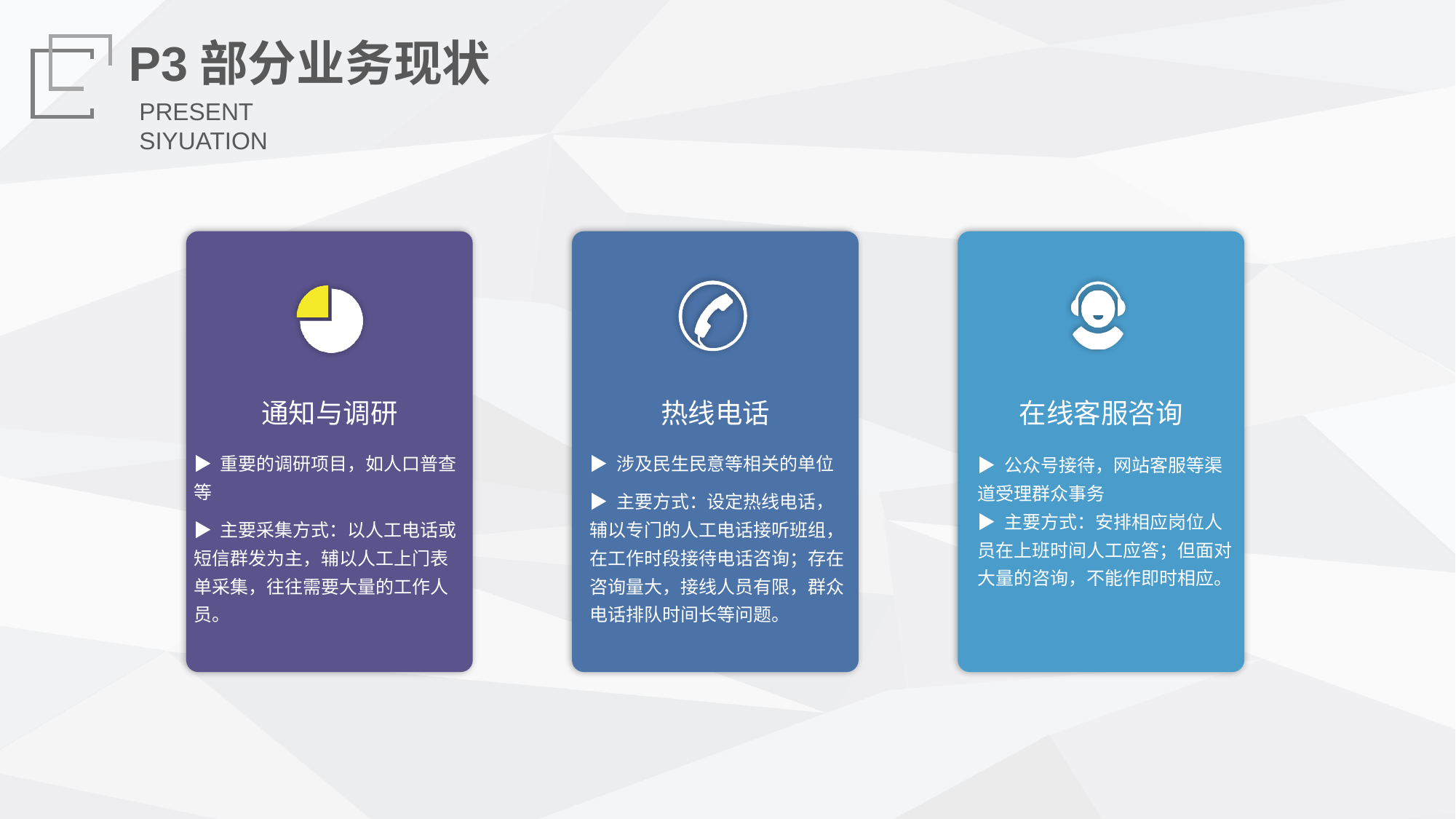

P3部分业务现状

PRESENT  SIYUATION

通知与调研
▶ 重要的调研项目，如人口普查等
▶ 主要采集方式：以人工电话或短信群发为主，辅以人工上门表单采集，往往需要大量的工作人员。

热线电话
▶ 涉及民生民意等相关的单位
▶ 主要方式：设定热线电话，辅以专门的人工电话接听班组，在工作时段接待电话咨询；存在咨询量大，接线人员有限，群众电话排队时间长等问题。

在线客服咨询
▶ 公众号接待，网站客服等渠道受理群众事务
▶ 主要方式：安排相应岗位人员在上班时间人工应答；但面对大量的咨询，不能作即时相应。